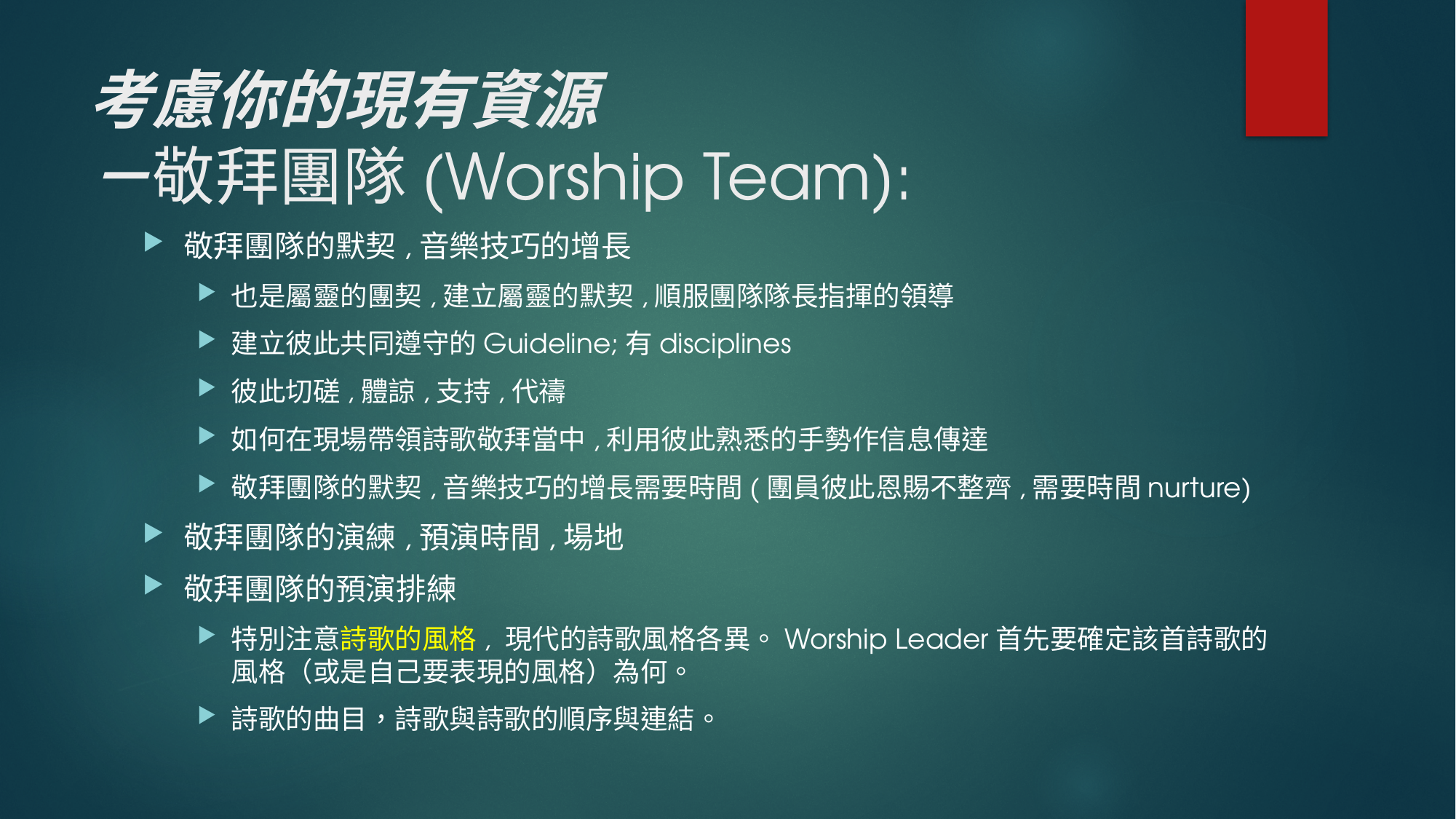

# 考慮你的現有資源 －敬拜團隊(Worship Team):
敬拜團隊的默契,音樂技巧的增長
也是屬靈的團契,建立屬靈的默契,順服團隊隊長指揮的領導
建立彼此共同遵守的Guideline;有disciplines
彼此切磋,體諒,支持,代禱
如何在現場帶領詩歌敬拜當中,利用彼此熟悉的手勢作信息傳達
敬拜團隊的默契,音樂技巧的增長需要時間(團員彼此恩賜不整齊,需要時間nurture)
敬拜團隊的演練,預演時間,場地
敬拜團隊的預演排練
特別注意詩歌的風格, 現代的詩歌風格各異。Worship Leader首先要確定該首詩歌的風格（或是自己要表現的風格）為何。
詩歌的曲目，詩歌與詩歌的順序與連結。